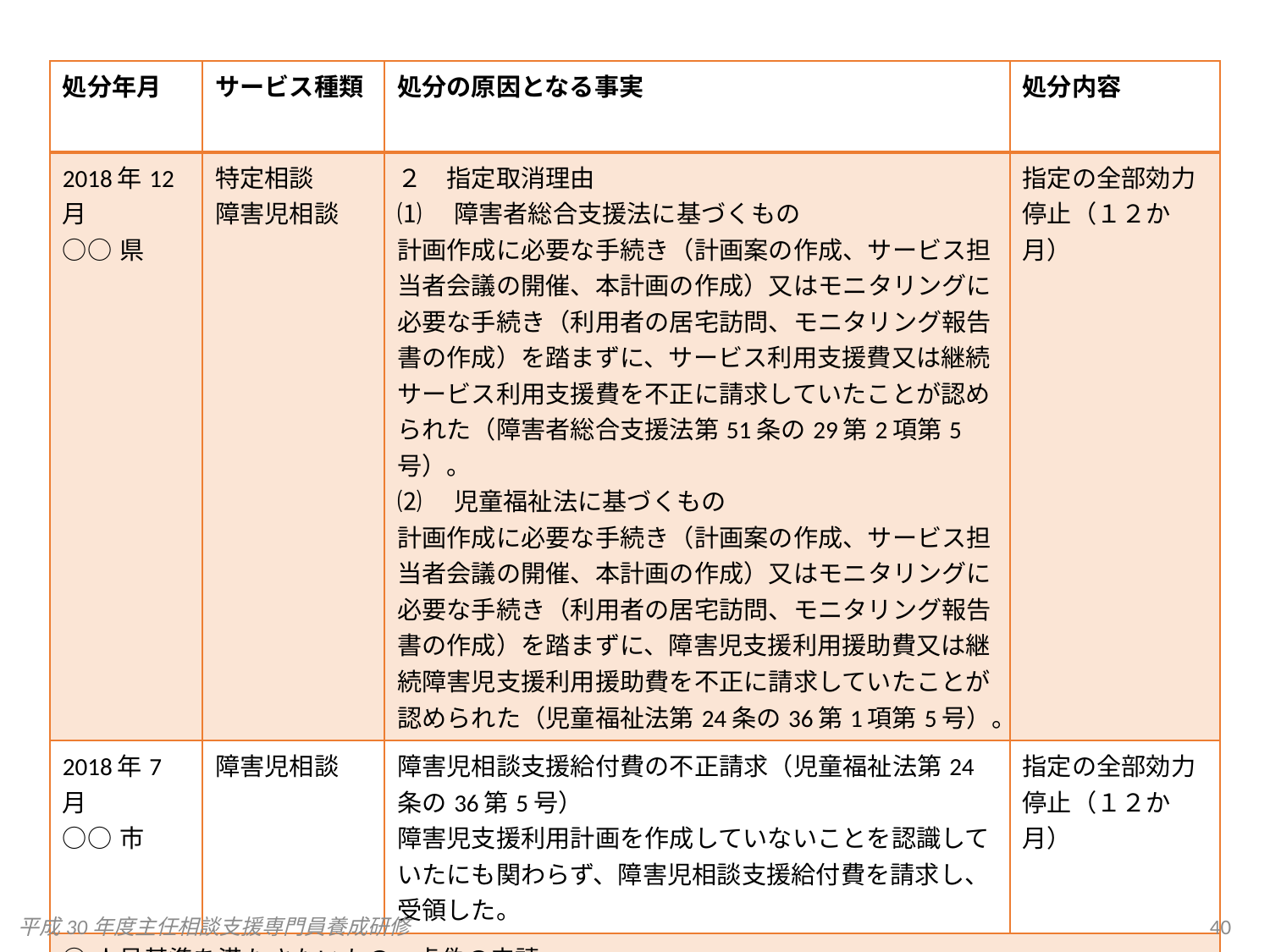

| 処分年月 | サービス種類 | 処分の原因となる事実 | 処分内容 |
| --- | --- | --- | --- |
| 2018年12月 ○○県 | 特定相談 障害児相談 | ２　指定取消理由 ⑴　障害者総合支援法に基づくもの 計画作成に必要な手続き（計画案の作成、サービス担当者会議の開催、本計画の作成）又はモニタリングに必要な手続き（利用者の居宅訪問、モニタリング報告書の作成）を踏まずに、サービス利用支援費又は継続サービス利用支援費を不正に請求していたことが認められた（障害者総合支援法第51条の29第2項第5号）。 ⑵　児童福祉法に基づくもの 計画作成に必要な手続き（計画案の作成、サービス担当者会議の開催、本計画の作成）又はモニタリングに必要な手続き（利用者の居宅訪問、モニタリング報告書の作成）を踏まずに、障害児支援利用援助費又は継続障害児支援利用援助費を不正に請求していたことが認められた（児童福祉法第24条の36第1項第5号）。 | 指定の全部効力 停止（１２か月） |
| 2018年7月 ○○市 | 障害児相談 | 障害児相談支援給付費の不正請求（児童福祉法第24条の36第5号） 障害児支援利用計画を作成していないことを認識していたにも関わらず、障害児相談支援給付費を請求し、受領した。 | 指定の全部効力 停止（１２か月） |
| ○人員基準を満たさないもの。虚偽の申請。 ○不正な請求（行っていないのに行ったことに、実施していないのに実施したことに、満たさないのに満たしたことに…） ○実態のない職員やサービス、加算等々 |  |  |  |
平成30年度主任相談支援専門員養成研修
40